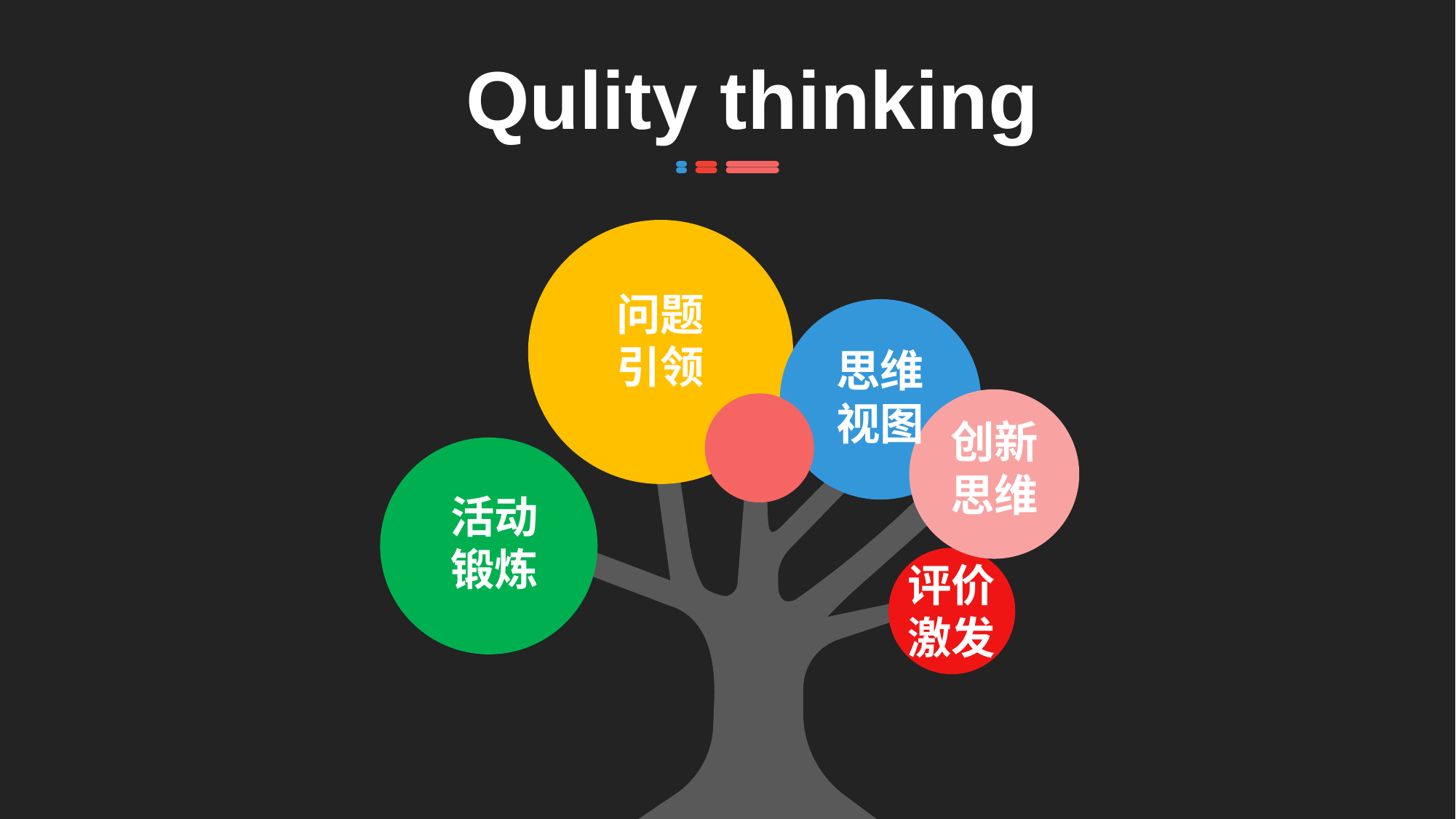

Qulity thinking

问题
引领

思维
视图

创新
思维

活动
锻炼

评价
激发